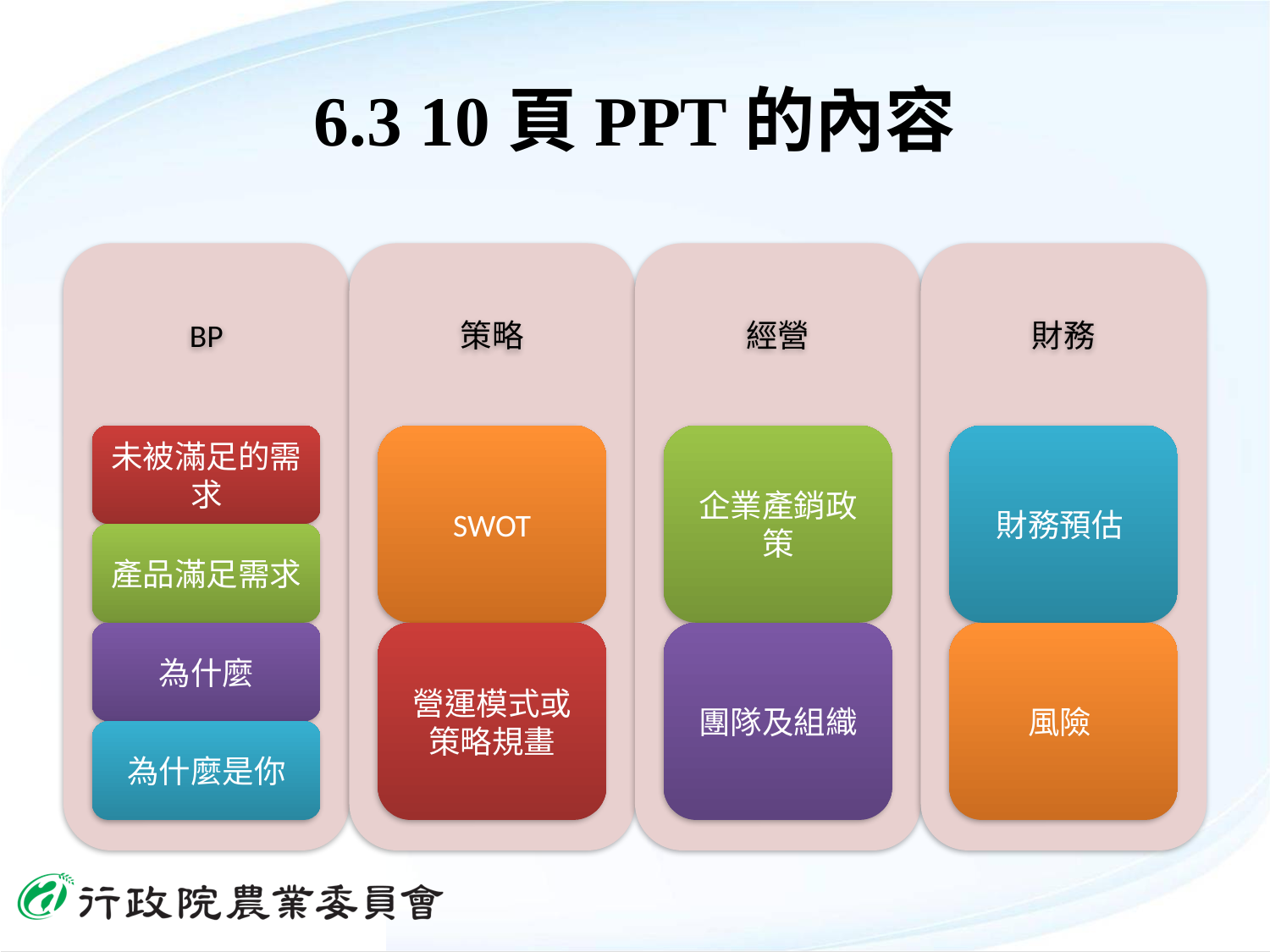

# 6.3 10頁PPT的內容
BP
策略
SWOT
營運模式或策略規畫
經營
團隊及組織
未被滿足的需求
產品滿足需求
為什麼
為什麼是你
財務
財務預估
風險
企業產銷政策